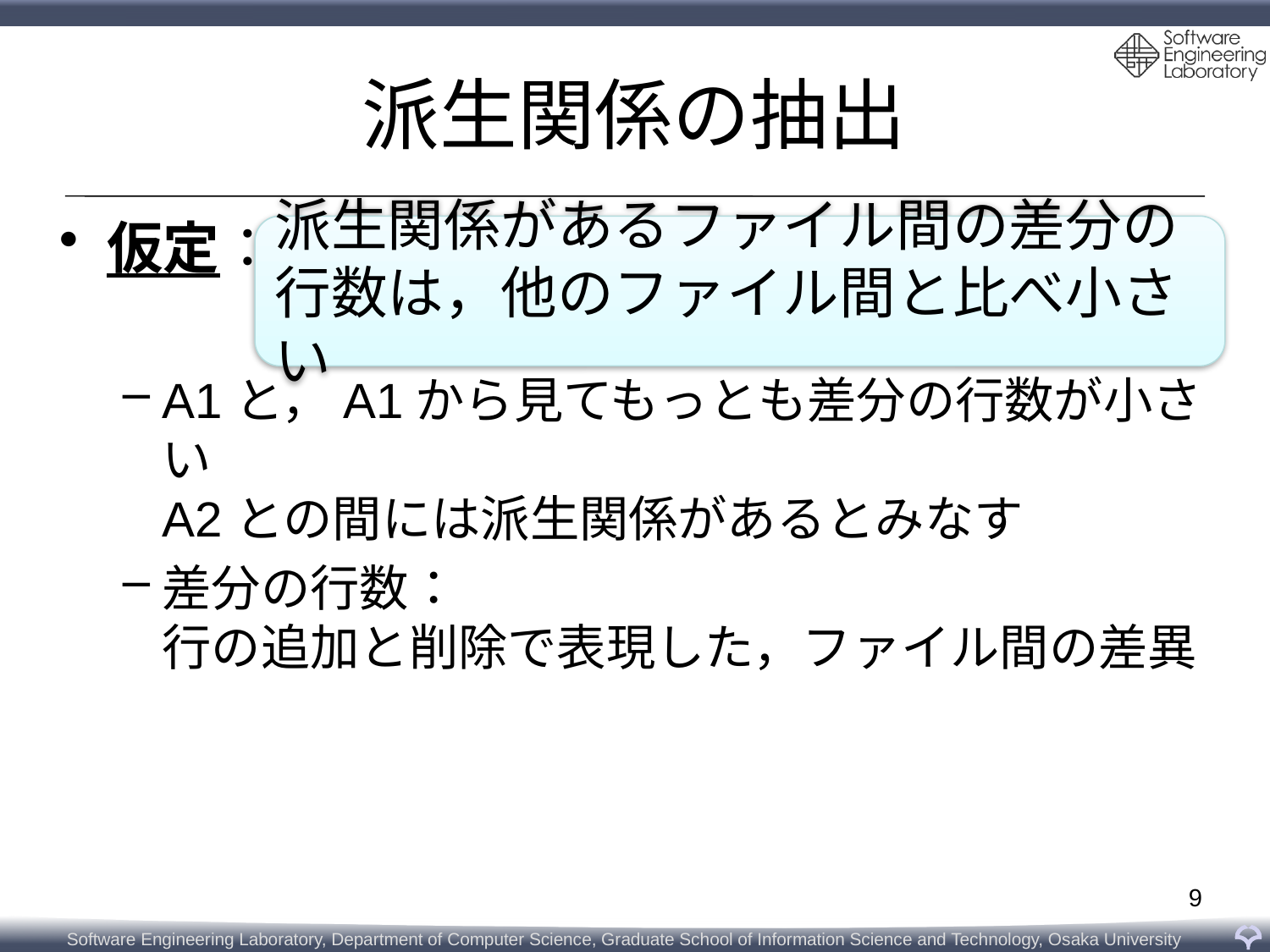

# 派生関係の抽出
仮定：

A1と，A1から見てもっとも差分の行数が小さい
A2との間には派生関係があるとみなす
差分の行数：
行の追加と削除で表現した，ファイル間の差異
派生関係があるファイル間の差分の
行数は，他のファイル間と比べ小さい
9